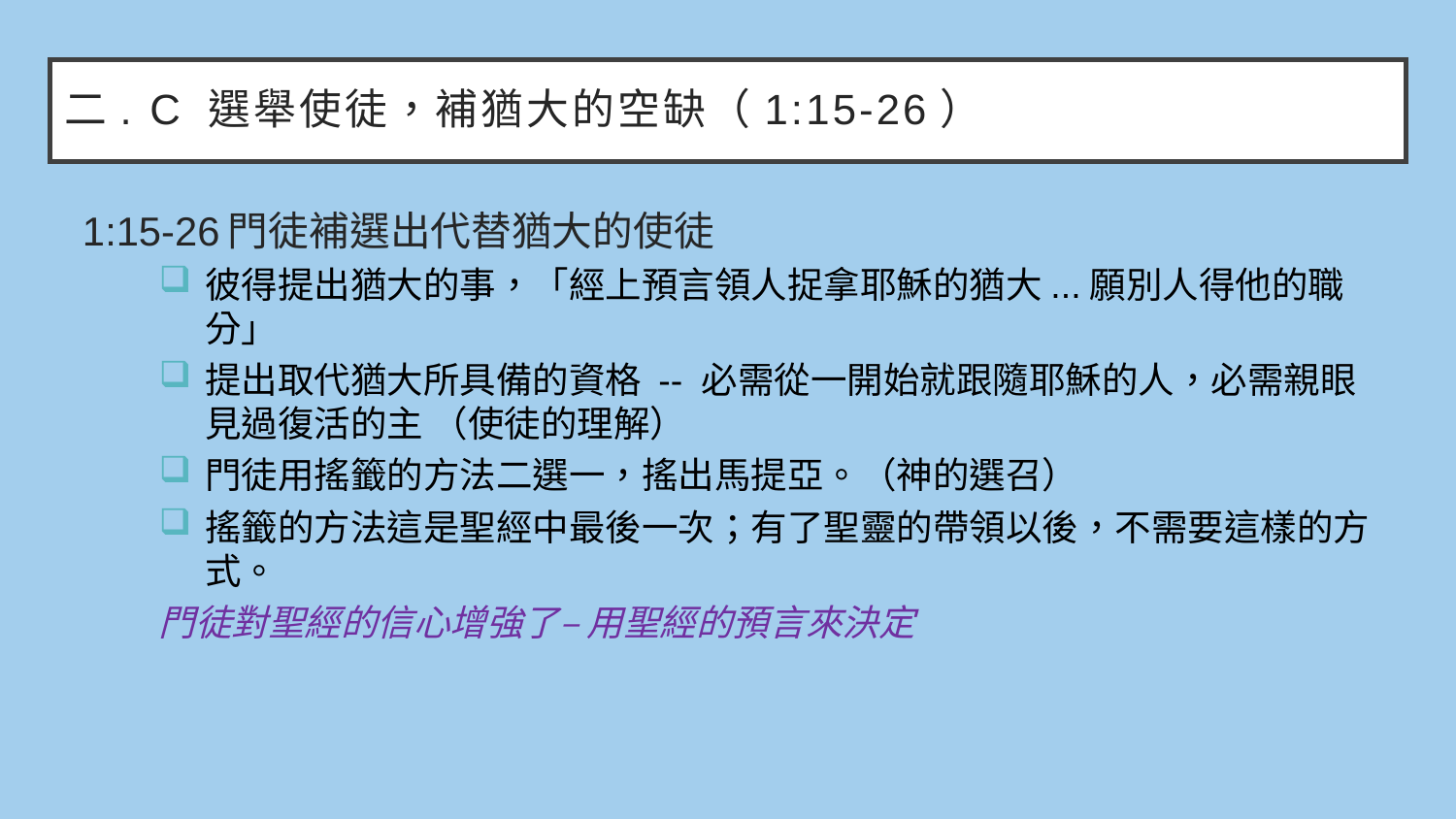

# 二. C 選舉使徒，補猶大的空缺（1:15-26）
1:15-26	門徒補選出代替猶大的使徒
彼得提出猶大的事，「經上預言領人捉拿耶穌的猶大...願別人得他的職分」
提出取代猶大所具備的資格 -- 必需從一開始就跟隨耶穌的人，必需親眼見過復活的主 （使徒的理解）
門徒用搖籤的方法二選一，搖出馬提亞。（神的選召）
搖籤的方法這是聖經中最後一次；有了聖靈的帶領以後，不需要這樣的方式。
門徒對聖經的信心增強了– 用聖經的預言來決定